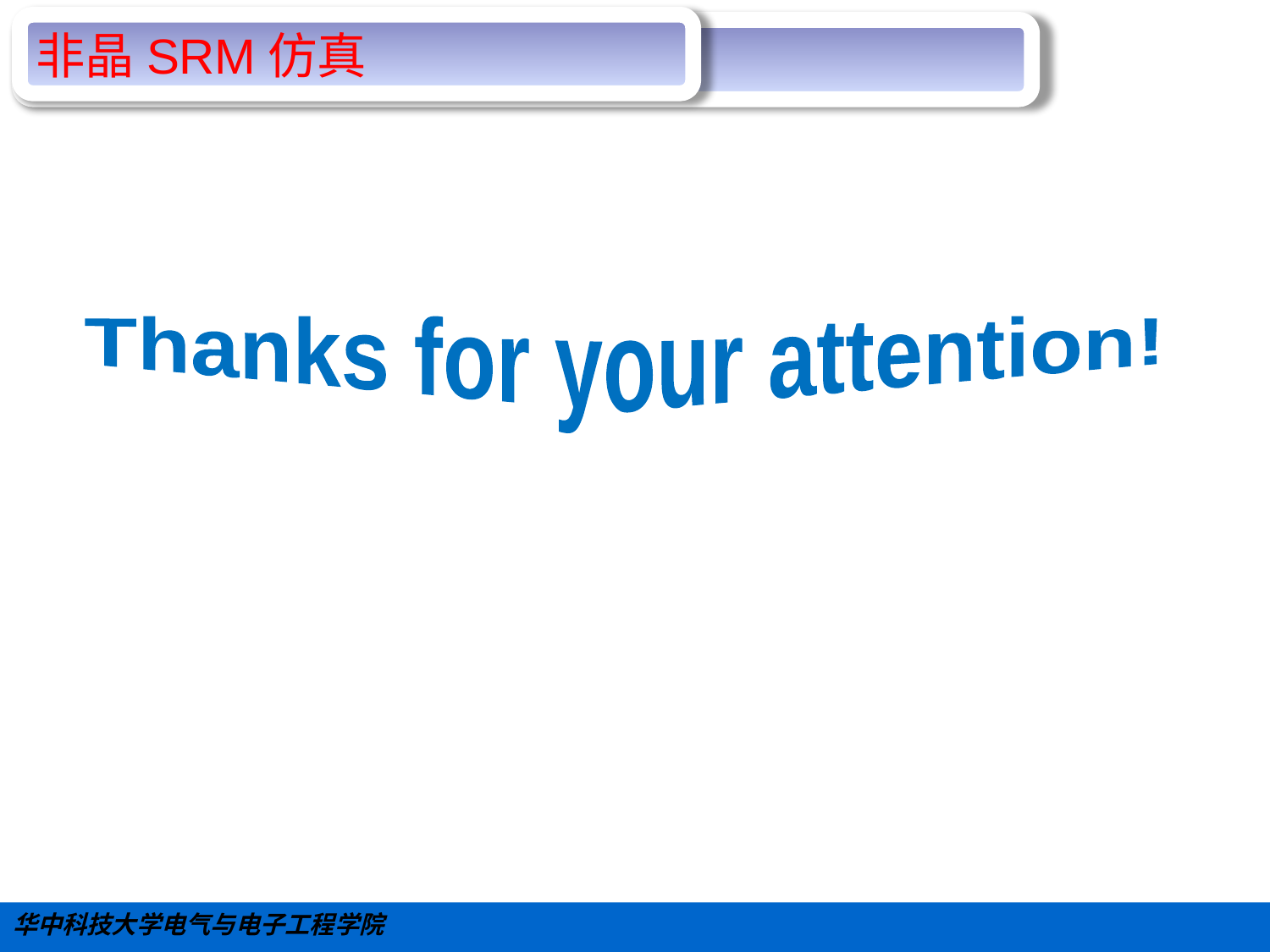

#
非晶SRM仿真
Thanks for your attention!
华中科技大学电气与电子工程学院